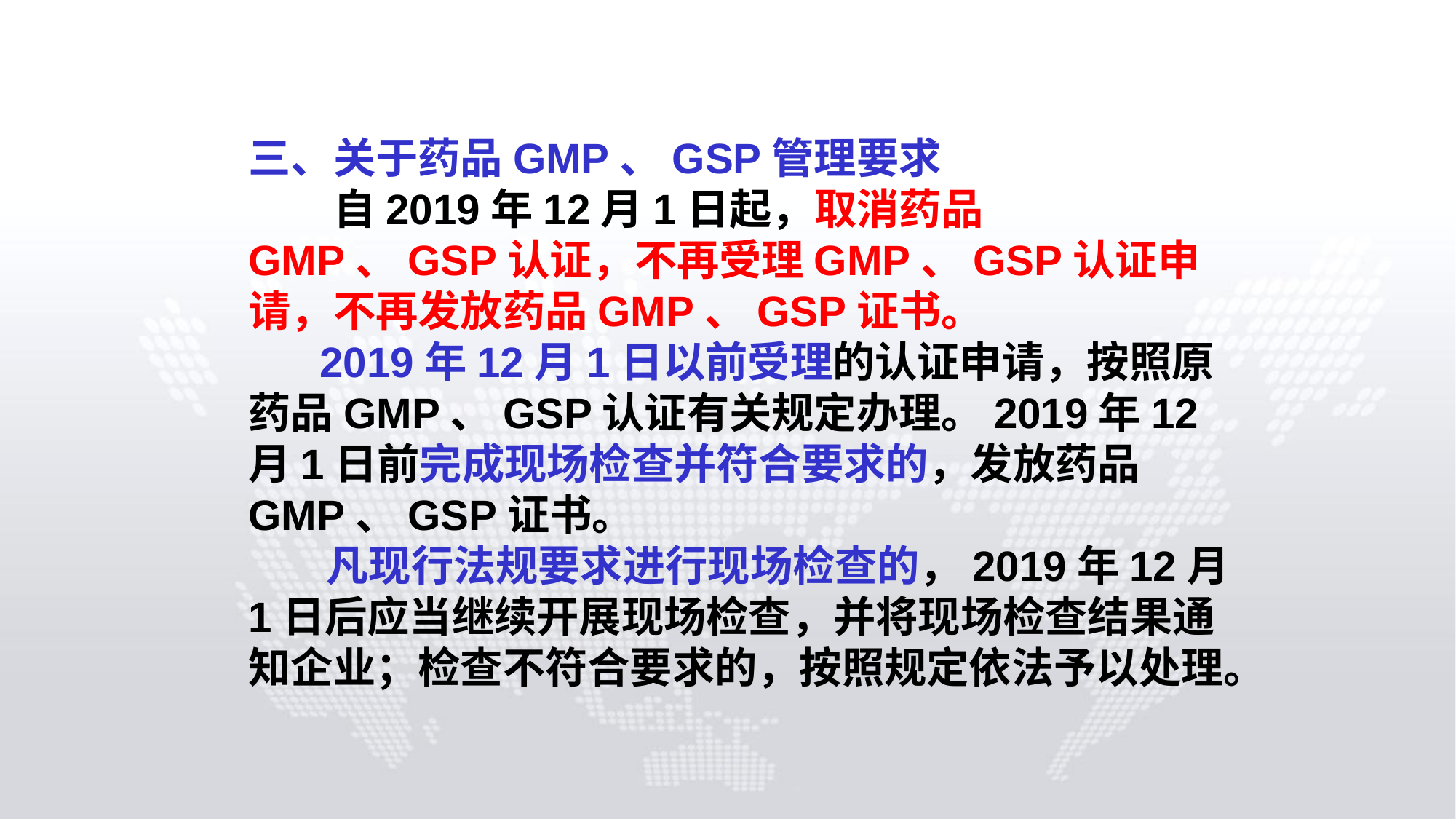

三、关于药品GMP、GSP管理要求
　　自2019年12月1日起，取消药品GMP、GSP认证，不再受理GMP、GSP认证申请，不再发放药品GMP、GSP证书。
      2019年12月1日以前受理的认证申请，按照原药品GMP、GSP认证有关规定办理。2019年12月1日前完成现场检查并符合要求的，发放药品GMP、GSP证书。
       凡现行法规要求进行现场检查的，2019年12月1日后应当继续开展现场检查，并将现场检查结果通知企业；检查不符合要求的，按照规定依法予以处理。